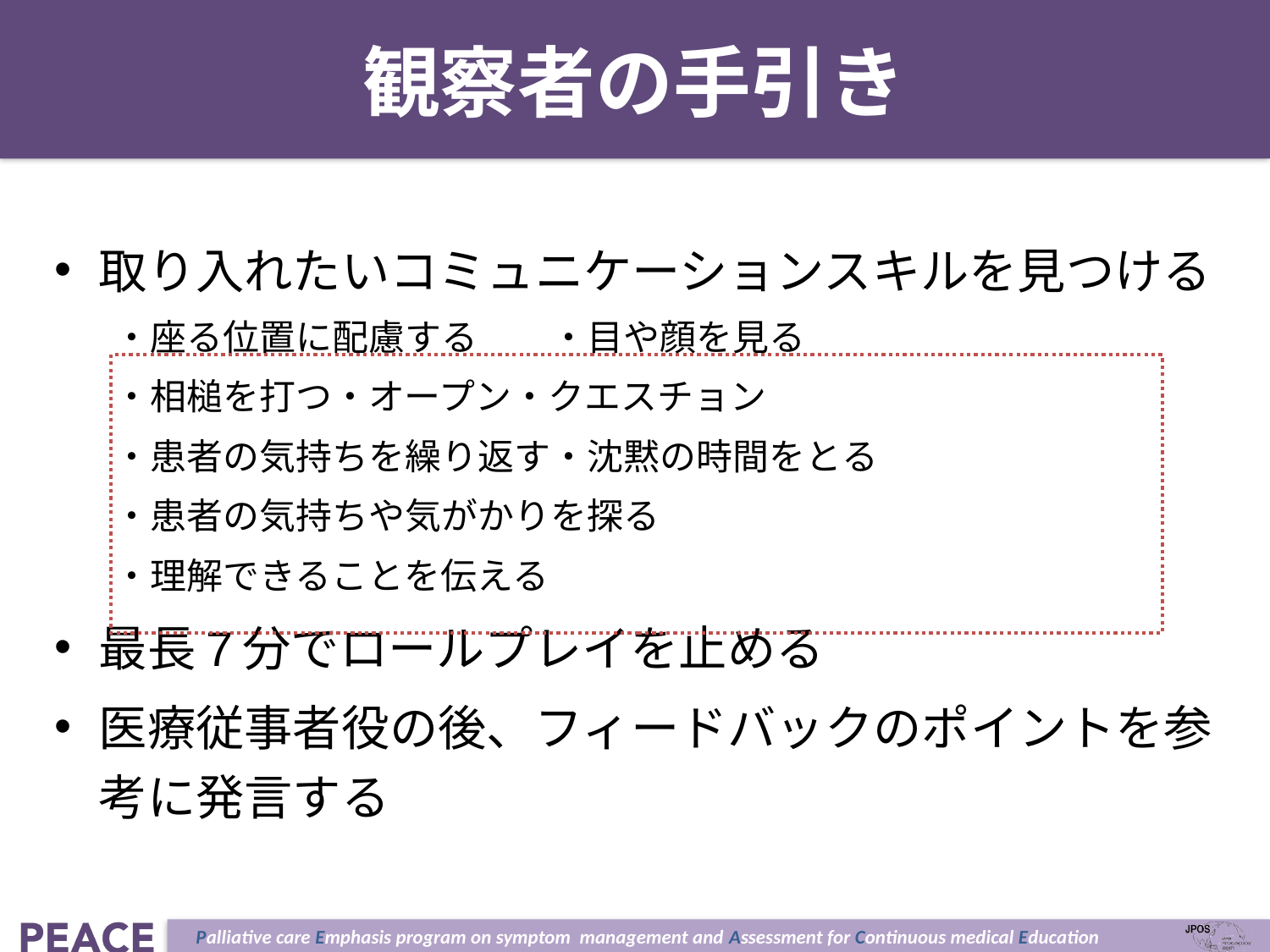

# 観察者の手引き
取り入れたいコミュニケーションスキルを見つける
・座る位置に配慮する	・目や顔を見る
・相槌を打つ	・オープン・クエスチョン
・患者の気持ちを繰り返す	・沈黙の時間をとる
・患者の気持ちや気がかりを探る
・理解できることを伝える
最長7分でロールプレイを止める
医療従事者役の後、フィードバックのポイントを参考に発言する